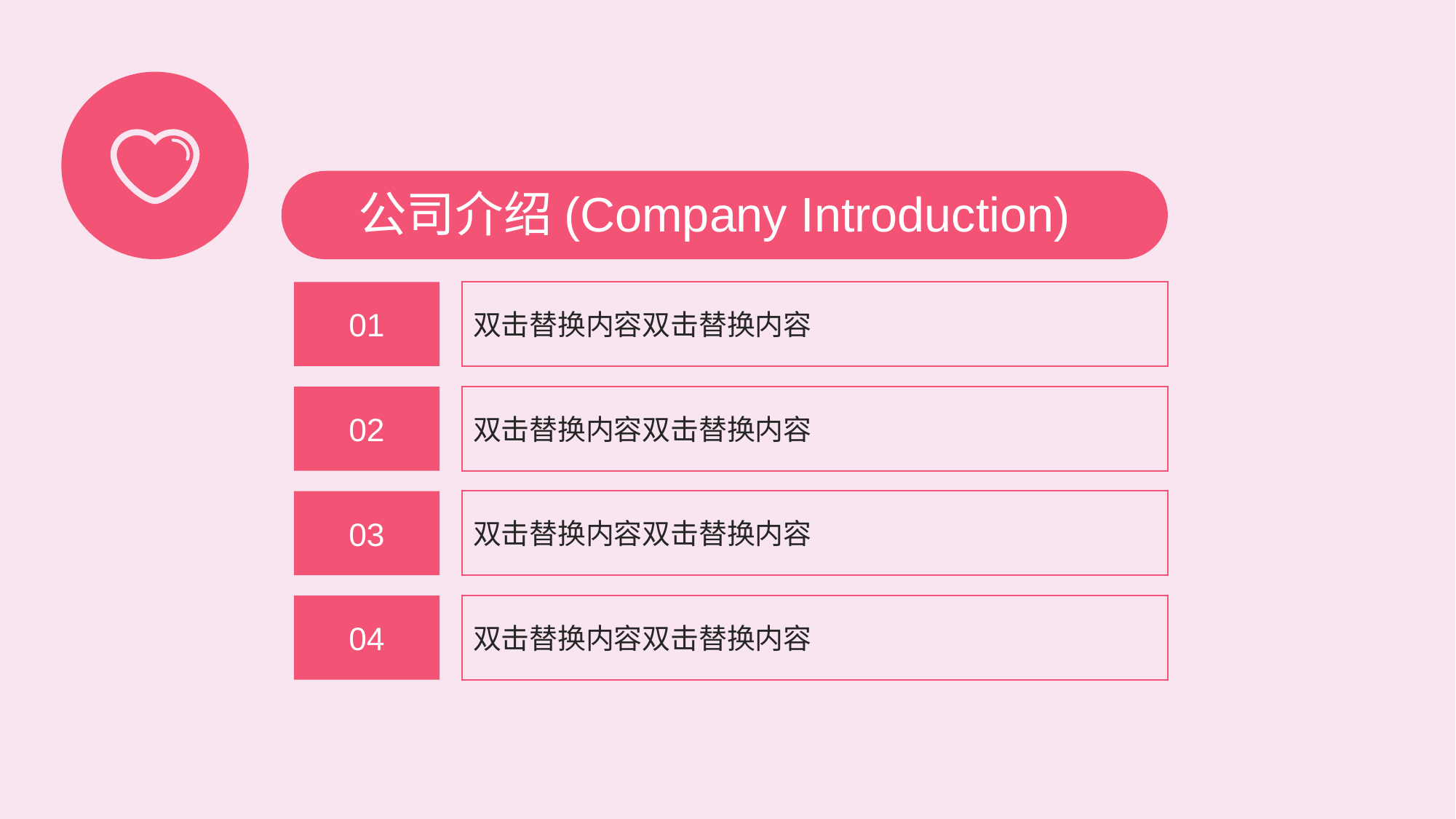

公司介绍(Company Introduction)

01
双击替换内容双击替换内容
02
双击替换内容双击替换内容
双击替换内容双击替换内容
03
04

双击替换内容双击替换内容